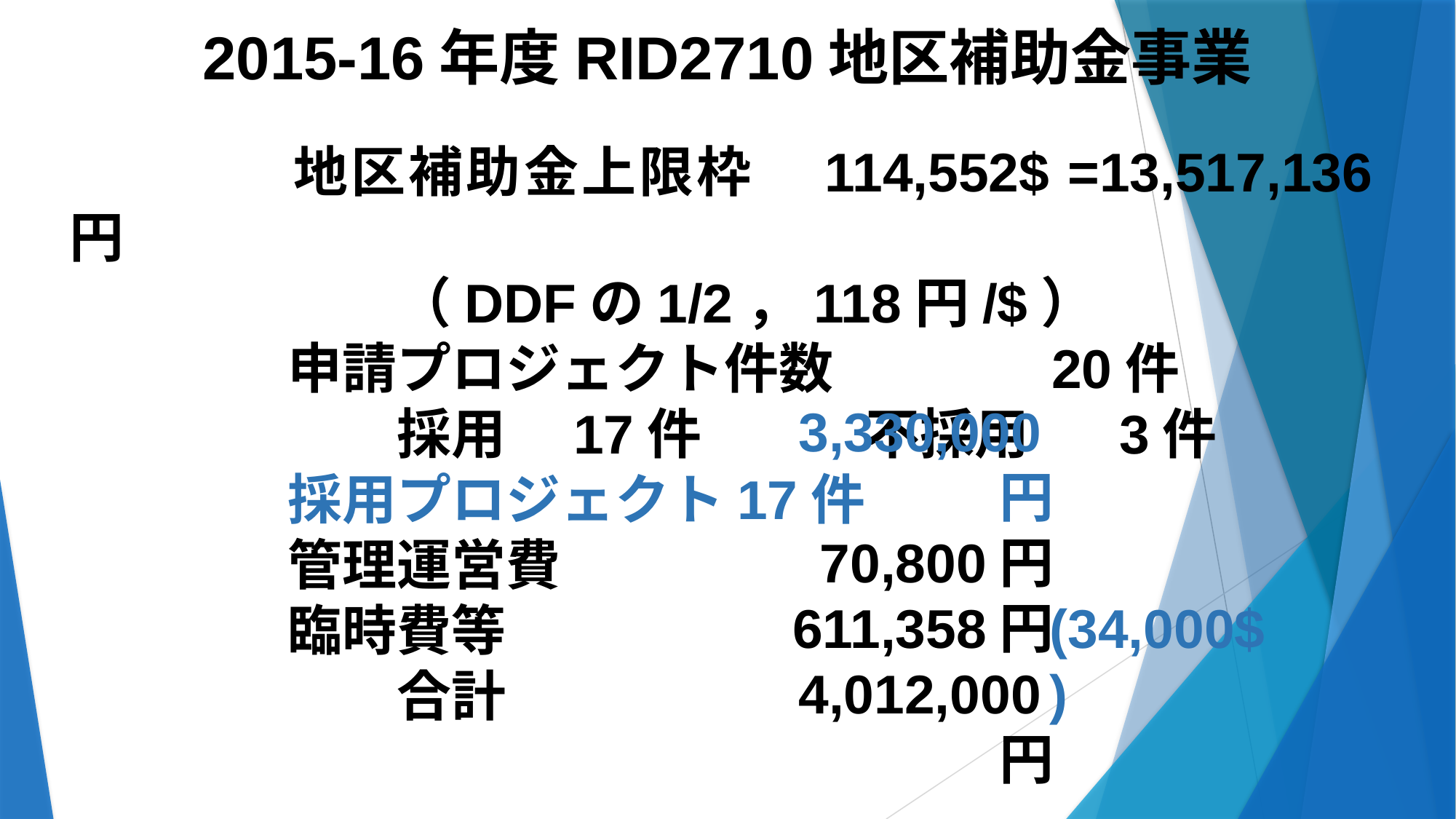

2015-16年度RID2710地区補助金事業

		地区補助金上限枠　114,552$ =13,517,136円
　			（DDFの1/2，118円/$）
		申請プロジェクト件数　		20件
			採用　17件　　　不採用	　3件
		採用プロジェクト17件
		管理運営費
		臨時費等
　			合計

3,330,000円
70,800円
611,358円
4,012,000円

(34,000$)